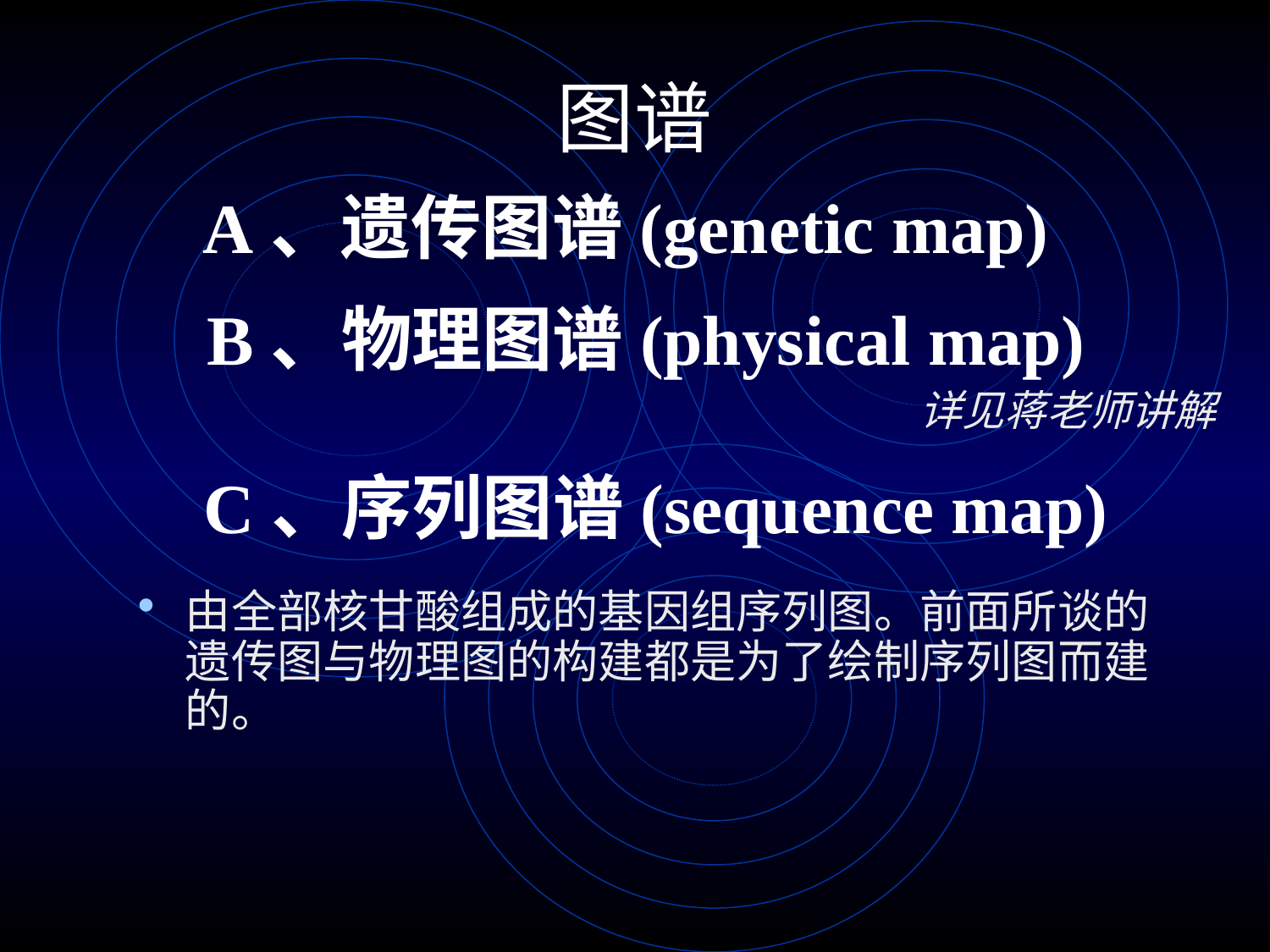

# 图谱
A、遗传图谱(genetic map)
B、物理图谱(physical map)
详见蒋老师讲解
C、序列图谱(sequence map)
由全部核甘酸组成的基因组序列图。前面所谈的遗传图与物理图的构建都是为了绘制序列图而建的。